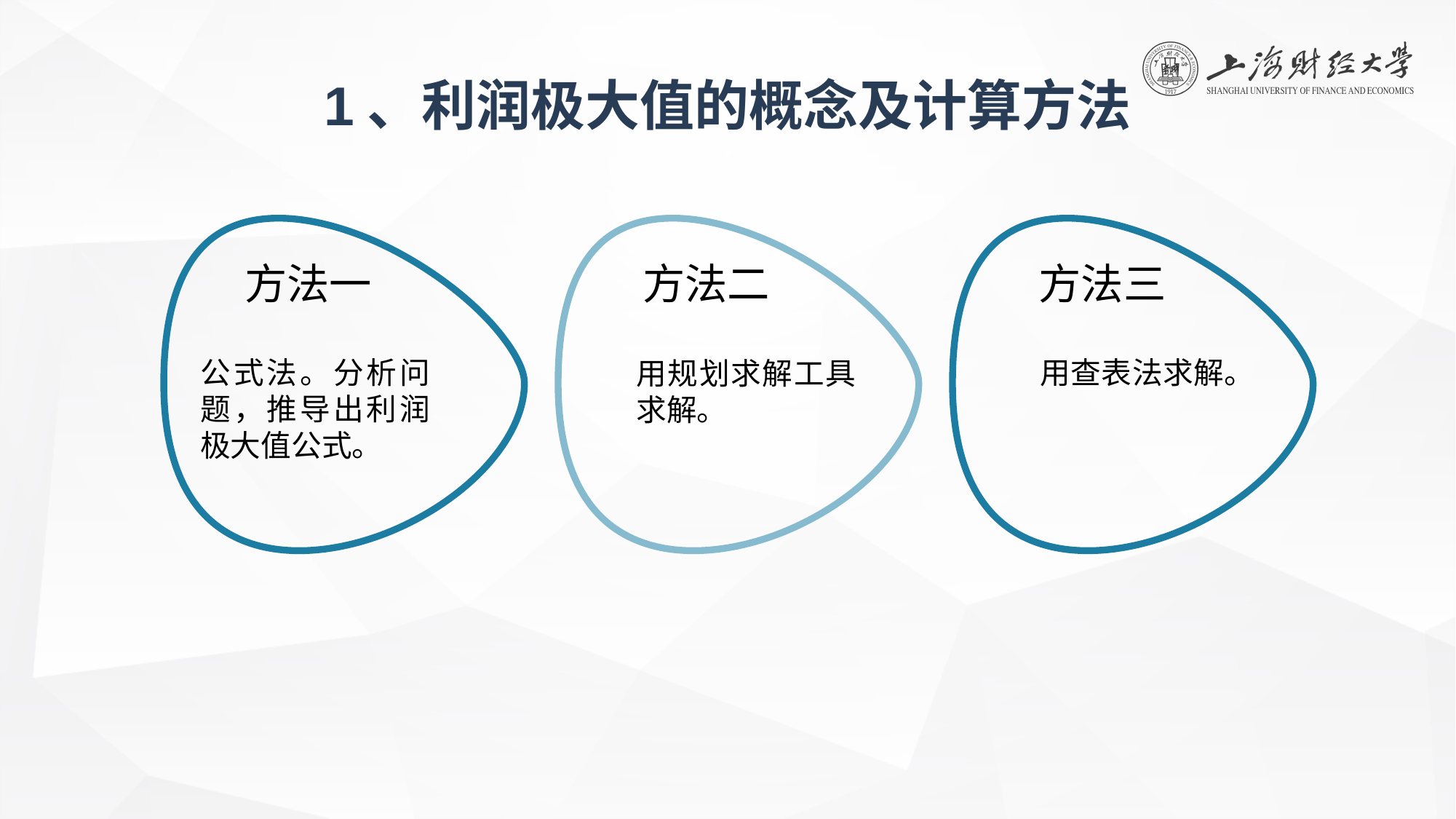

1、利润极大值的概念及计算方法

方法一
方法二
方法三
用查表法求解。
公式法。分析问题，推导出利润极大值公式。
用规划求解工具求解。。